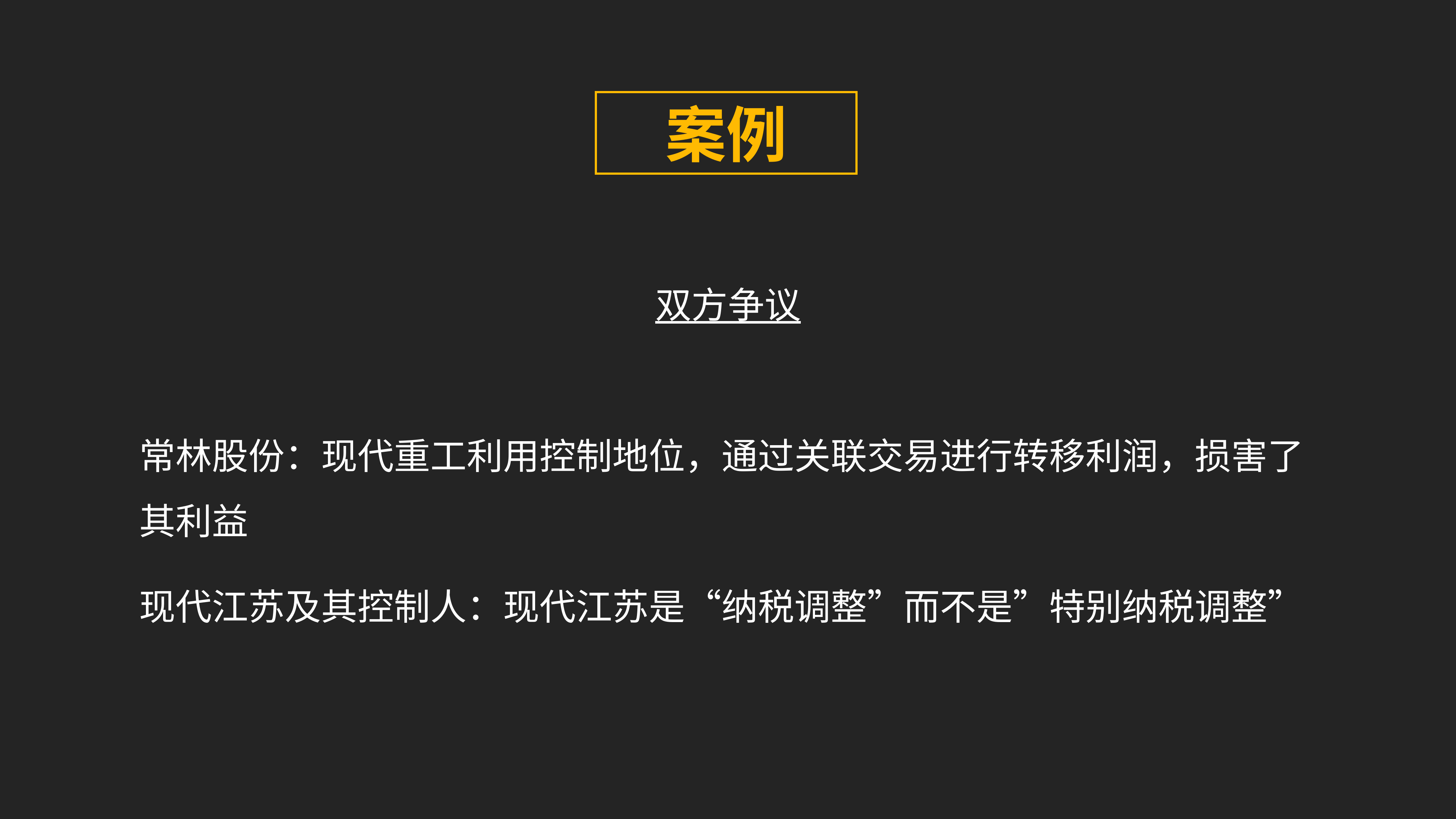

案例

双方争议
常林股份：现代重工利用控制地位，通过关联交易进行转移利润，损害了其利益
现代江苏及其控制人：现代江苏是“纳税调整”而不是”特别纳税调整”